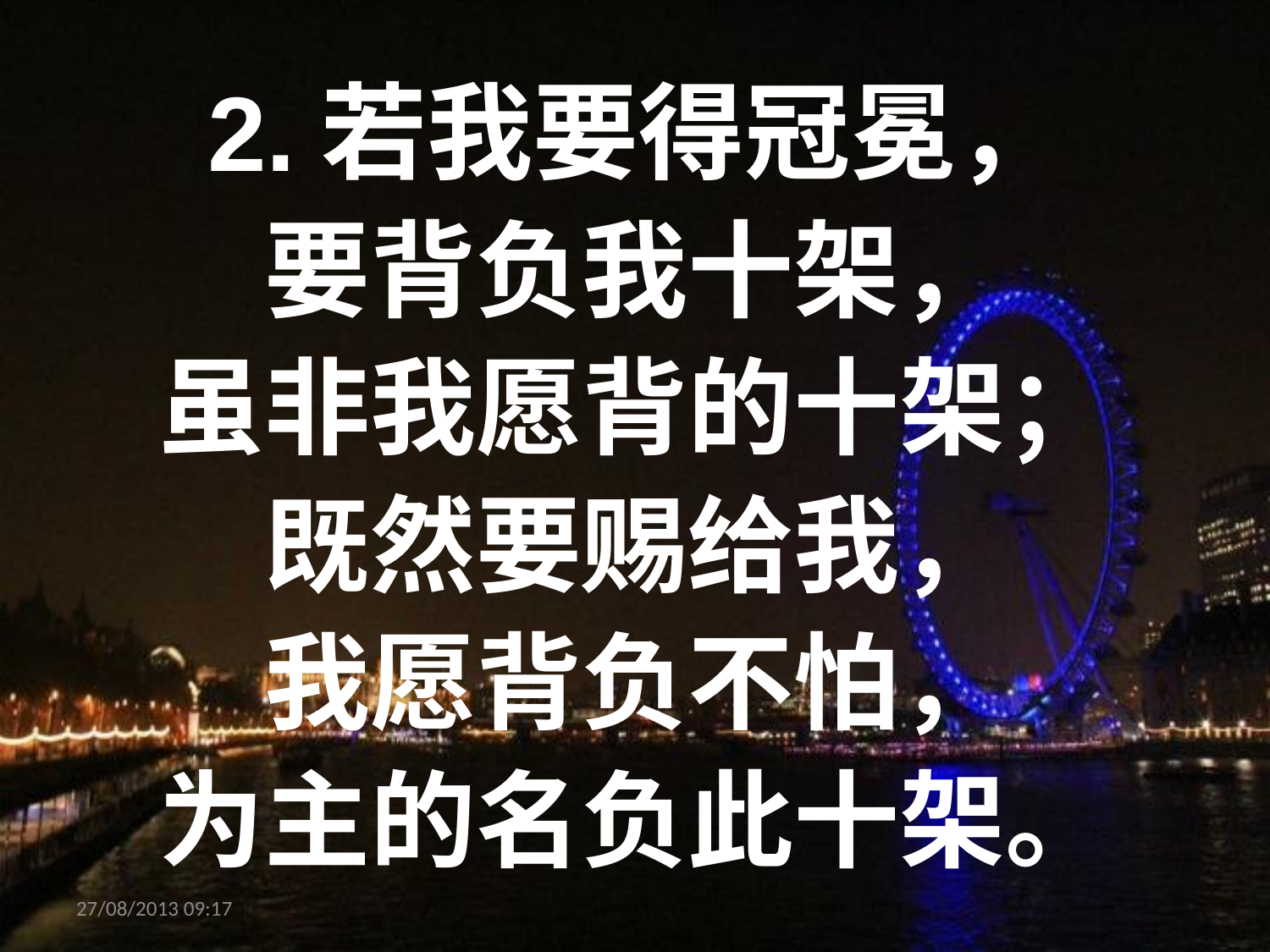

2.若我要得冠冕，
要背负我十架，
虽非我愿背的十架；
既然要赐给我，
我愿背负不怕，
为主的名负此十架。

27/08/2013 09:17